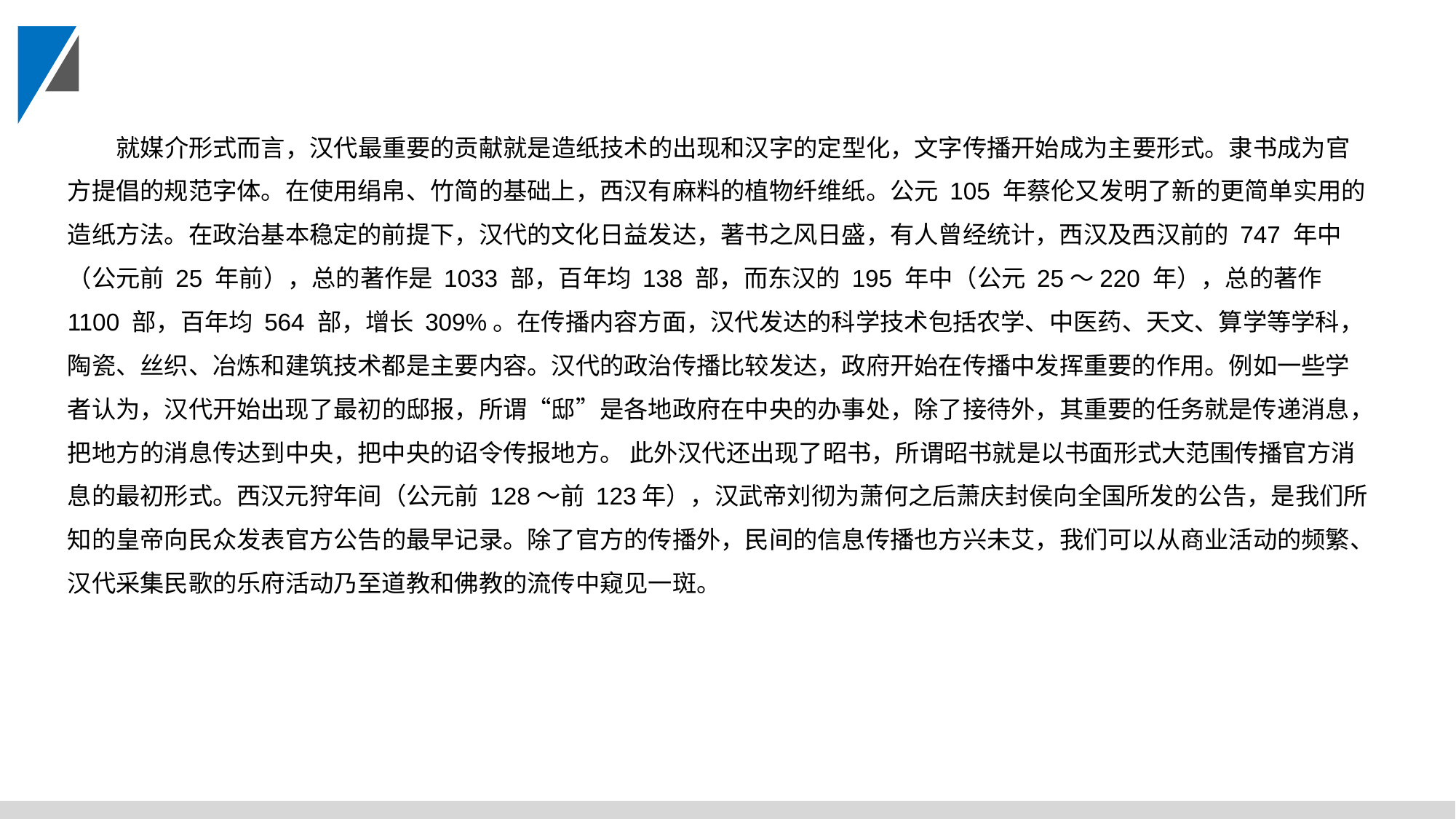

就媒介形式而言，汉代最重要的贡献就是造纸技术的出现和汉字的定型化，文字传播开始成为主要形式。隶书成为官方提倡的规范字体。在使用绢帛、竹简的基础上，西汉有麻料的植物纤维纸。公元 105 年蔡伦又发明了新的更简单实用的造纸方法。在政治基本稳定的前提下，汉代的文化日益发达，著书之风日盛，有人曾经统计，西汉及西汉前的 747 年中（公元前 25 年前），总的著作是 1033 部，百年均 138 部，而东汉的 195 年中（公元 25～220 年），总的著作 1100 部，百年均 564 部，增长 309%。在传播内容方面，汉代发达的科学技术包括农学、中医药、天文、算学等学科，陶瓷、丝织、冶炼和建筑技术都是主要内容。汉代的政治传播比较发达，政府开始在传播中发挥重要的作用。例如一些学者认为，汉代开始出现了最初的邸报，所谓“邸”是各地政府在中央的办事处，除了接待外，其重要的任务就是传递消息，把地方的消息传达到中央，把中央的诏令传报地方。 此外汉代还出现了昭书，所谓昭书就是以书面形式大范围传播官方消息的最初形式。西汉元狩年间（公元前 128～前 123年），汉武帝刘彻为萧何之后萧庆封侯向全国所发的公告，是我们所知的皇帝向民众发表官方公告的最早记录。除了官方的传播外，民间的信息传播也方兴未艾，我们可以从商业活动的频繁、汉代采集民歌的乐府活动乃至道教和佛教的流传中窥见一斑。